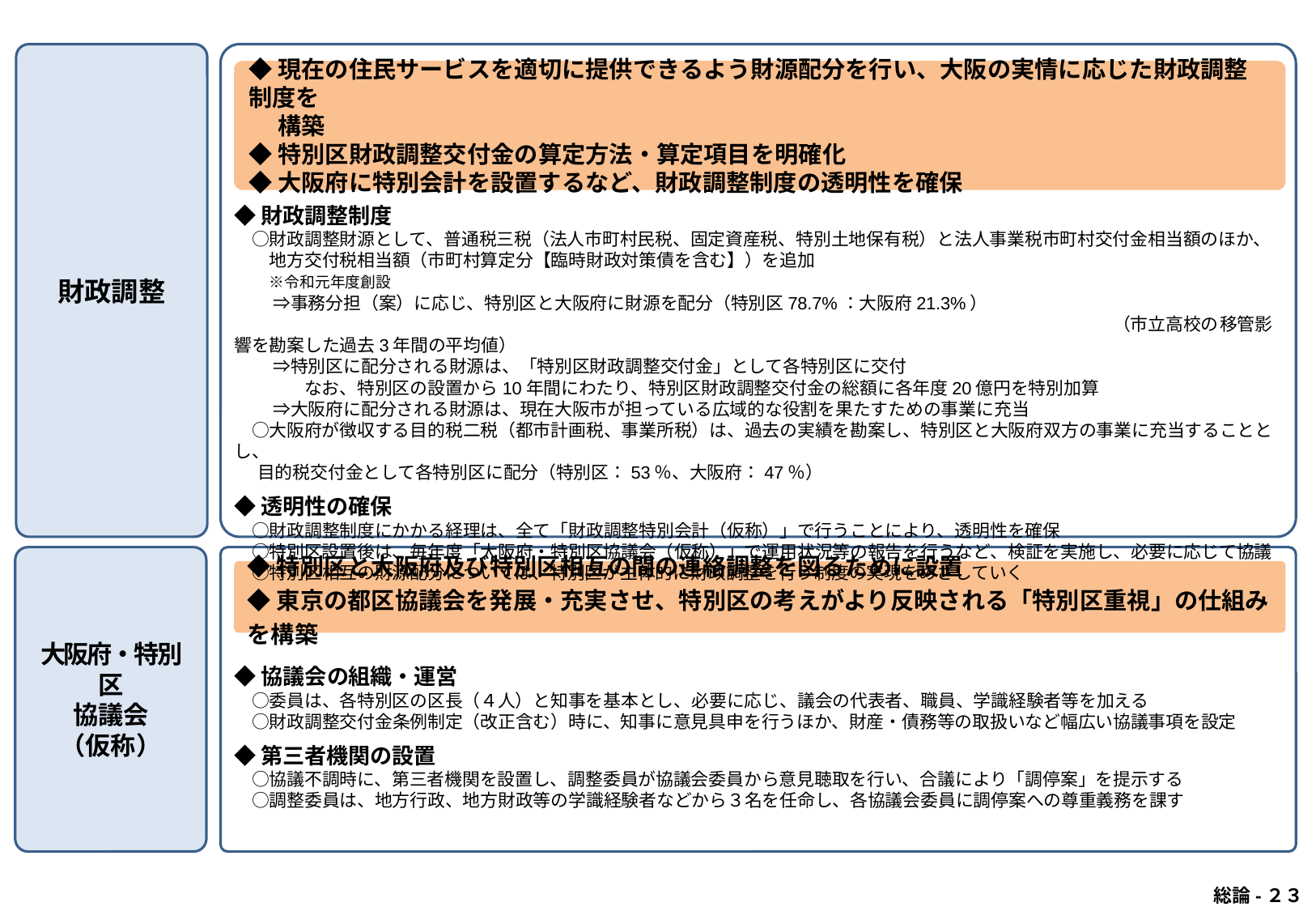

財政調整

◆現在の住民サービスを適切に提供できるよう財源配分を行い、大阪の実情に応じた財政調整制度を
　 構築
◆特別区財政調整交付金の算定方法・算定項目を明確化
◆大阪府に特別会計を設置するなど、財政調整制度の透明性を確保
◆財政調整制度
　○財政調整財源として、普通税三税（法人市町村民税、固定資産税、特別土地保有税）と法人事業税市町村交付金相当額のほか、
　　地方交付税相当額（市町村算定分【臨時財政対策債を含む】）を追加　　　　　　　　　　　　　　　　　　　　　　　　　　　　※令和元年度創設
　 　⇒事務分担（案）に応じ、特別区と大阪府に財源を配分（特別区78.7%：大阪府21.3%）
　　　　　　　　　　　　　　　　　　　　　　　　　　　　　　　　　　　　　　　　　　　　　　　　　　（市立高校の移管影響を勘案した過去3年間の平均値）
　　 ⇒特別区に配分される財源は、「特別区財政調整交付金」として各特別区に交付
　　　　なお、特別区の設置から10年間にわたり、特別区財政調整交付金の総額に各年度20億円を特別加算
　　 ⇒大阪府に配分される財源は、現在大阪市が担っている広域的な役割を果たすための事業に充当
　○大阪府が徴収する目的税二税（都市計画税、事業所税）は、過去の実績を勘案し、特別区と大阪府双方の事業に充当することとし、
     目的税交付金として各特別区に配分（特別区：53％、大阪府：47％）

◆透明性の確保
　○財政調整制度にかかる経理は、全て「財政調整特別会計（仮称）」で行うことにより、透明性を確保
　○特別区設置後は、毎年度「大阪府・特別区協議会（仮称）」で運用状況等の報告を行うなど、検証を実施し、必要に応じて協議
　○特別区相互の財源配分については、特別区が主体的に財政調整を行う制度の実現をめざしていく
大阪府・特別区
協議会
（仮称）

◆特別区と大阪府及び特別区相互の間の連絡調整を図るために設置
◆東京の都区協議会を発展・充実させ、特別区の考えがより反映される「特別区重視」の仕組みを構築
◆協議会の組織・運営
　○委員は、各特別区の区長（４人）と知事を基本とし、必要に応じ、議会の代表者、職員、学識経験者等を加える
　○財政調整交付金条例制定（改正含む）時に、知事に意見具申を行うほか、財産・債務等の取扱いなど幅広い協議事項を設定

◆第三者機関の設置
　○協議不調時に、第三者機関を設置し、調整委員が協議会委員から意見聴取を行い、合議により「調停案」を提示する
　○調整委員は、地方行政、地方財政等の学識経験者などから３名を任命し、各協議会委員に調停案への尊重義務を課す
 総論-２３